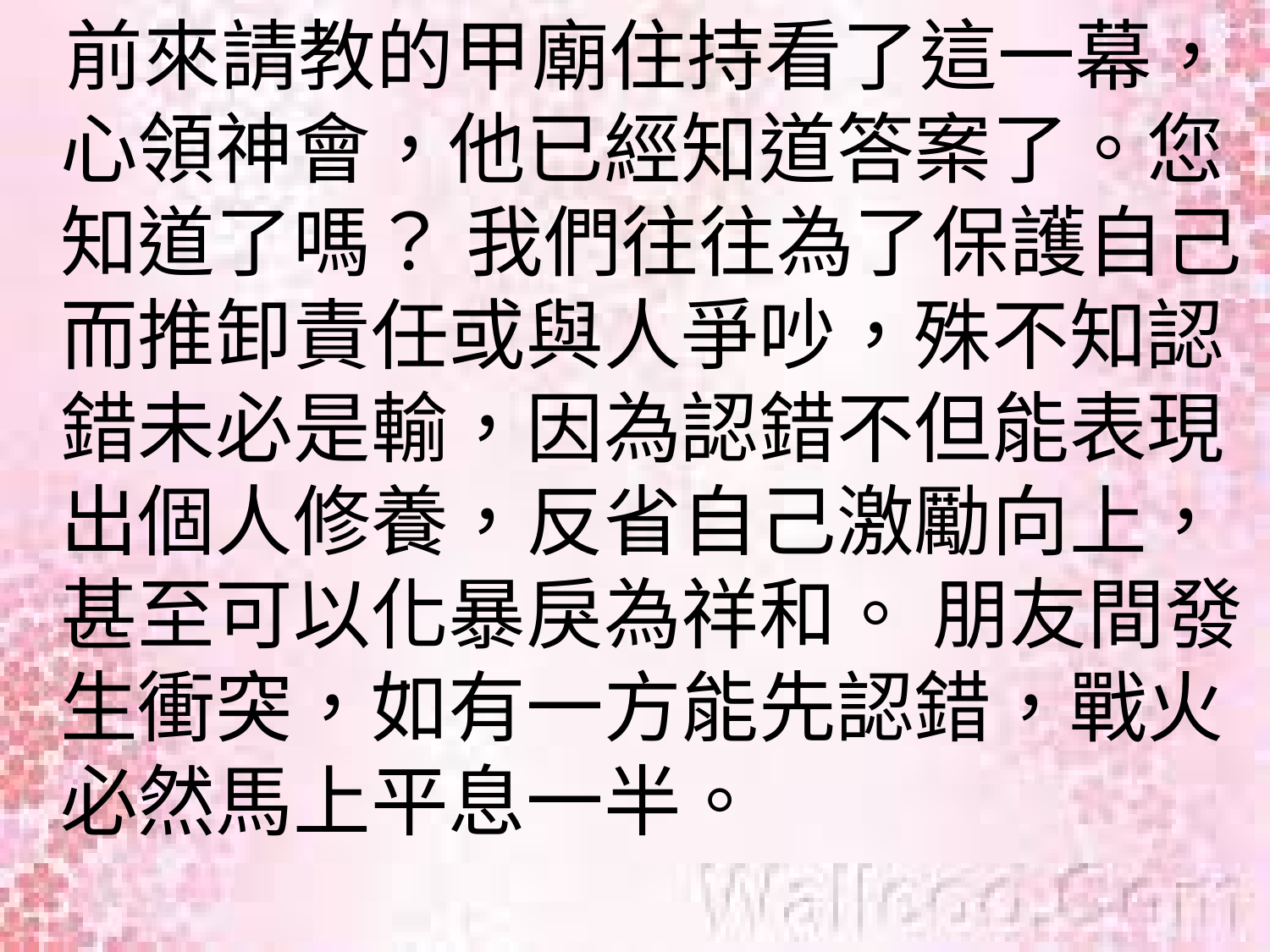

前來請教的甲廟住持看了這一幕，心領神會，他已經知道答案了。您知道了嗎？ 我們往往為了保護自己而推卸責任或與人爭吵，殊不知認錯未必是輸，因為認錯不但能表現出個人修養，反省自己激勵向上，甚至可以化暴戾為祥和。 朋友間發生衝突，如有一方能先認錯，戰火必然馬上平息一半。